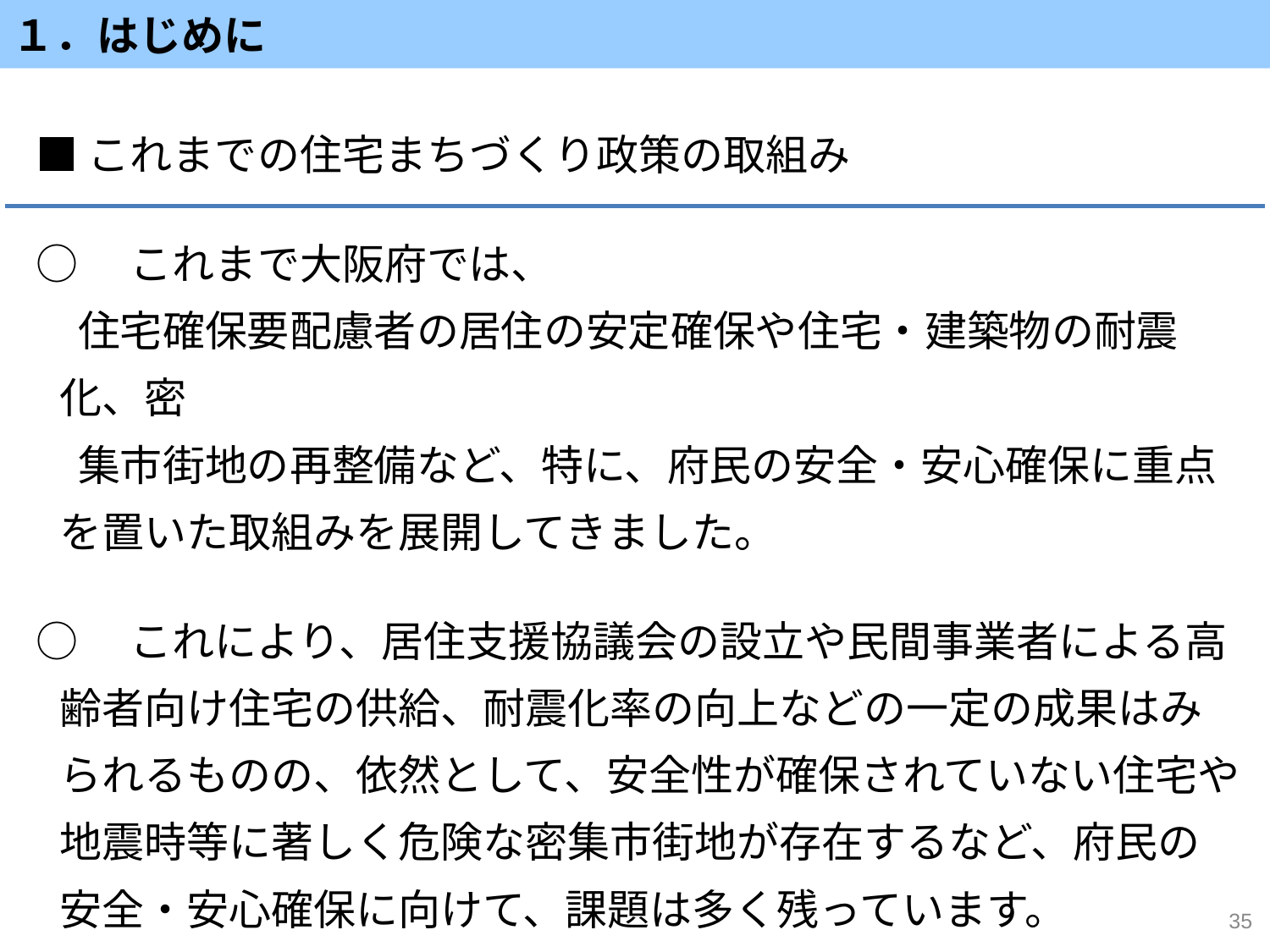

１．はじめに
■これまでの住宅まちづくり政策の取組み
○　これまで大阪府では、
　住宅確保要配慮者の居住の安定確保や住宅・建築物の耐震化、密
　集市街地の再整備など、特に、府民の安全・安心確保に重点を置いた取組みを展開してきました。
○　これにより、居住支援協議会の設立や民間事業者による高齢者向け住宅の供給、耐震化率の向上などの一定の成果はみられるものの、依然として、安全性が確保されていない住宅や地震時等に著しく危険な密集市街地が存在するなど、府民の安全・安心確保に向けて、課題は多く残っています。

35